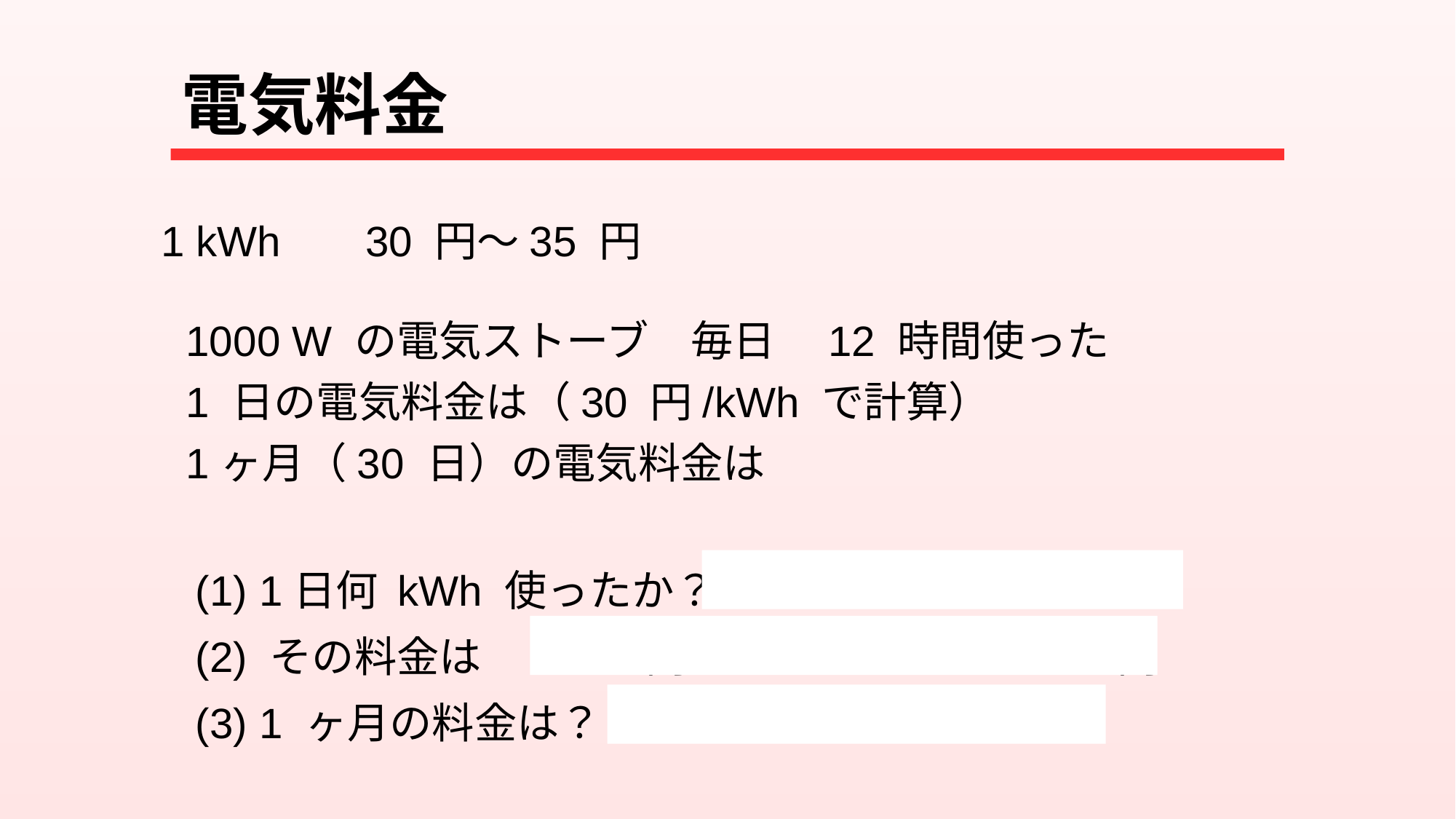

# 電気料金
1 kWh 　 30 円～35 円
1000 W の電気ストーブ　毎日　12 時間使った
1 日の電気料金は（30 円/kWh で計算）
1ヶ月（30 日）の電気料金は
(1) 1日何 kWh 使ったか？　1 kW× 12 h = 12 kWh
(2) その料金は　　30 円/kWh× 12 kWh = 360 円
(3) 1 ヶ月の料金は？　360 円×30 = 10800 円